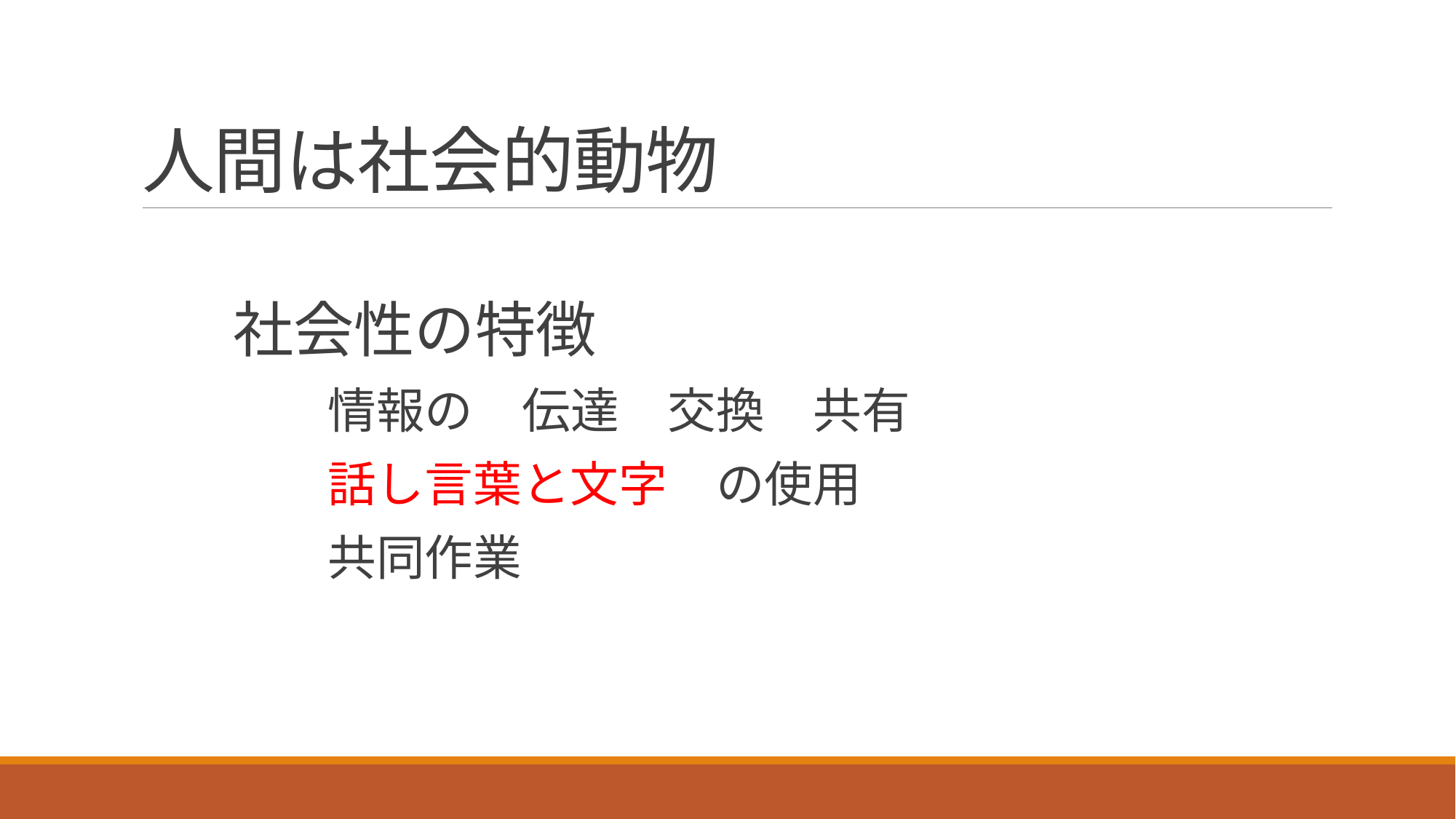

# 人間は社会的動物
社会性の特徴
　　情報の　伝達　交換　共有
　　話し言葉と文字　の使用
　　共同作業